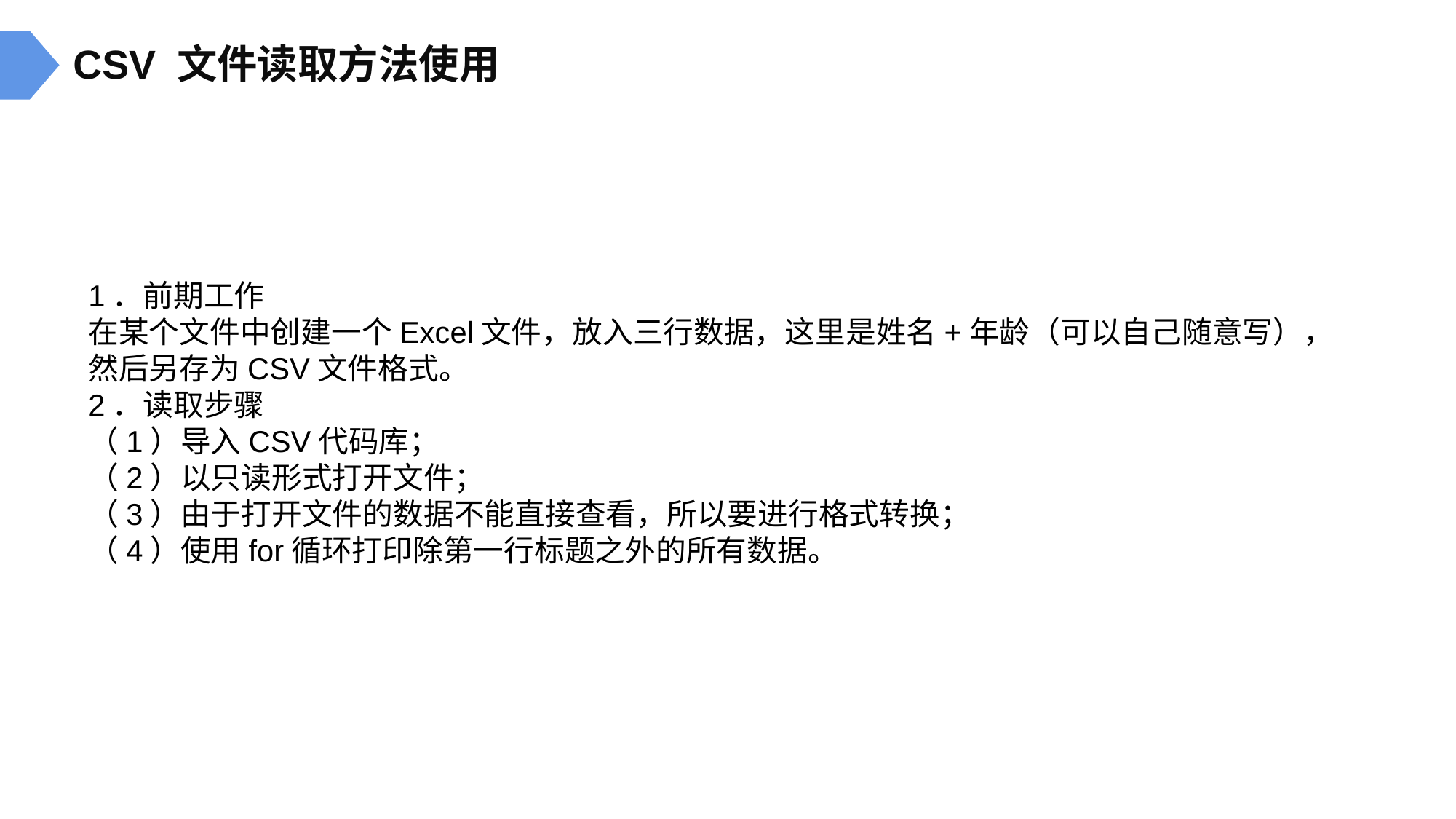

CSV 文件读取方法使用
1．前期工作
在某个文件中创建一个Excel文件，放入三行数据，这里是姓名+年龄（可以自己随意写），
然后另存为CSV文件格式。
2．读取步骤
（1）导入CSV代码库；
（2）以只读形式打开文件；
（3）由于打开文件的数据不能直接查看，所以要进行格式转换；
（4）使用for循环打印除第一行标题之外的所有数据。